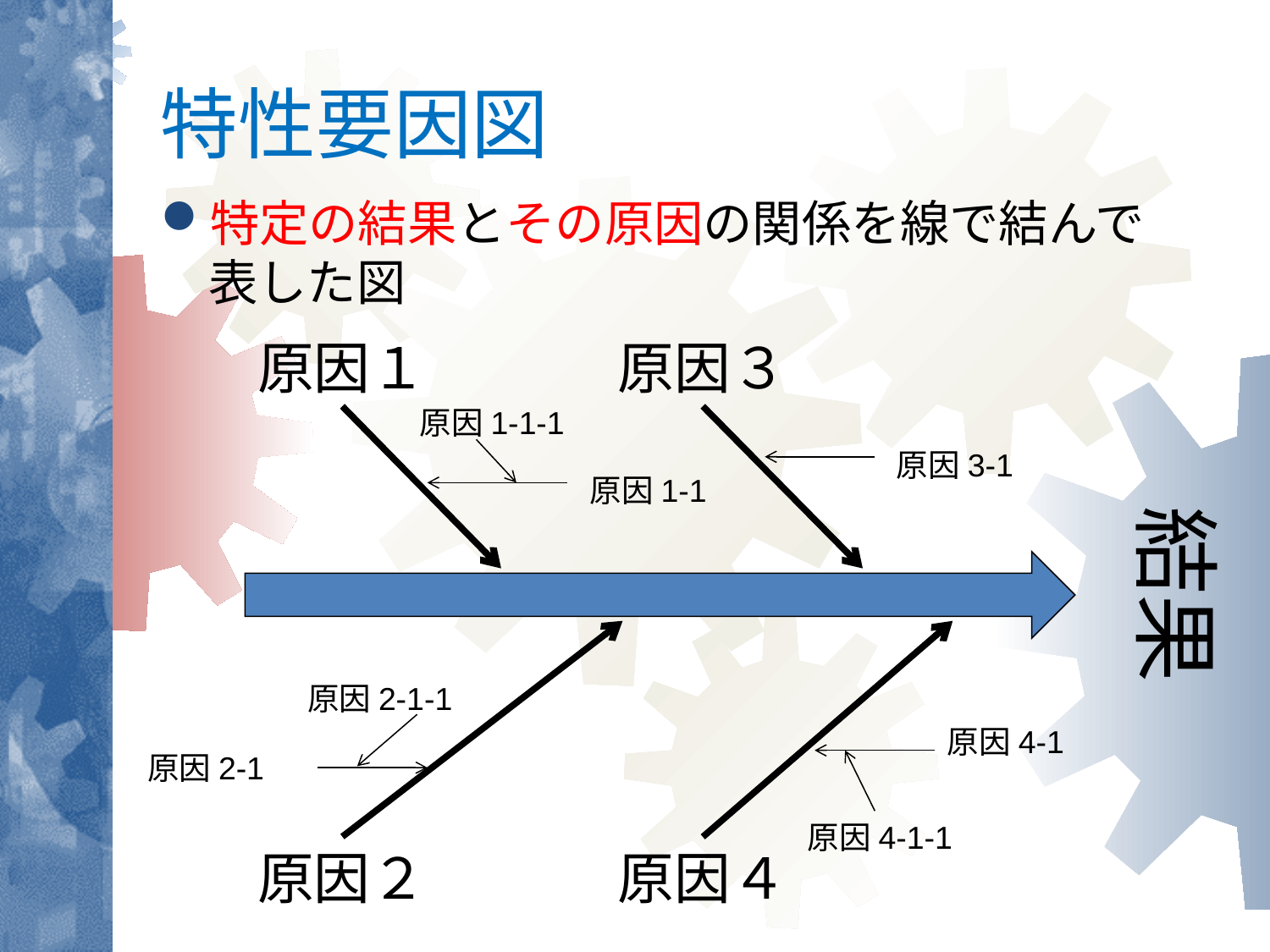

# 特性要因図
特定の結果とその原因の関係を線で結んで表した図
原因１
原因３
結果
原因1-1-1
原因3-1
原因1-1

原因2-1-1
原因4-1
原因2-1
原因4-1-1
原因２
原因４